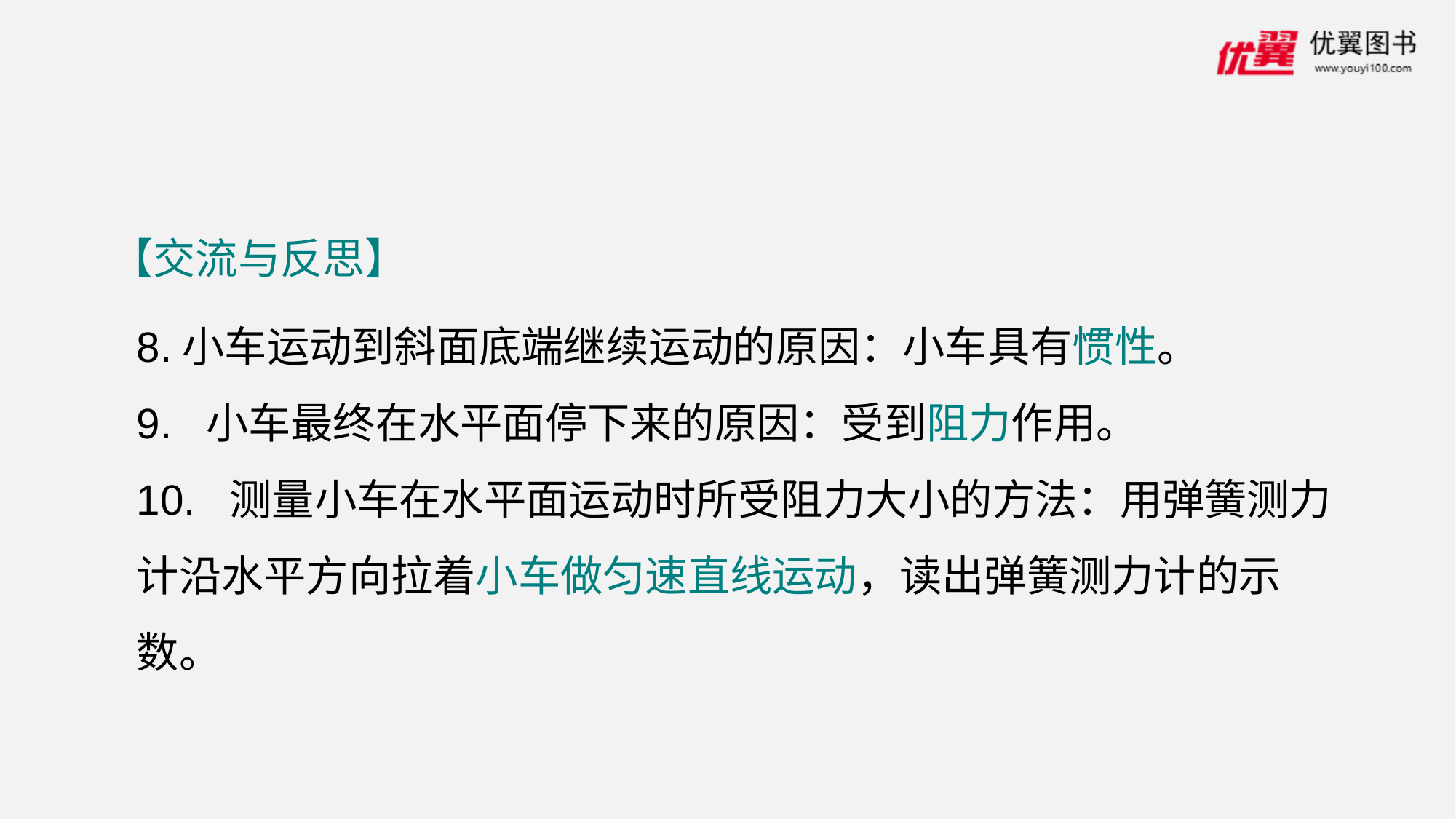

【交流与反思】
8.小车运动到斜面底端继续运动的原因：小车具有惯性。
9.  小车最终在水平面停下来的原因：受到阻力作用。
10.  测量小车在水平面运动时所受阻力大小的方法：用弹簧测力计沿水平方向拉着小车做匀速直线运动，读出弹簧测力计的示数。